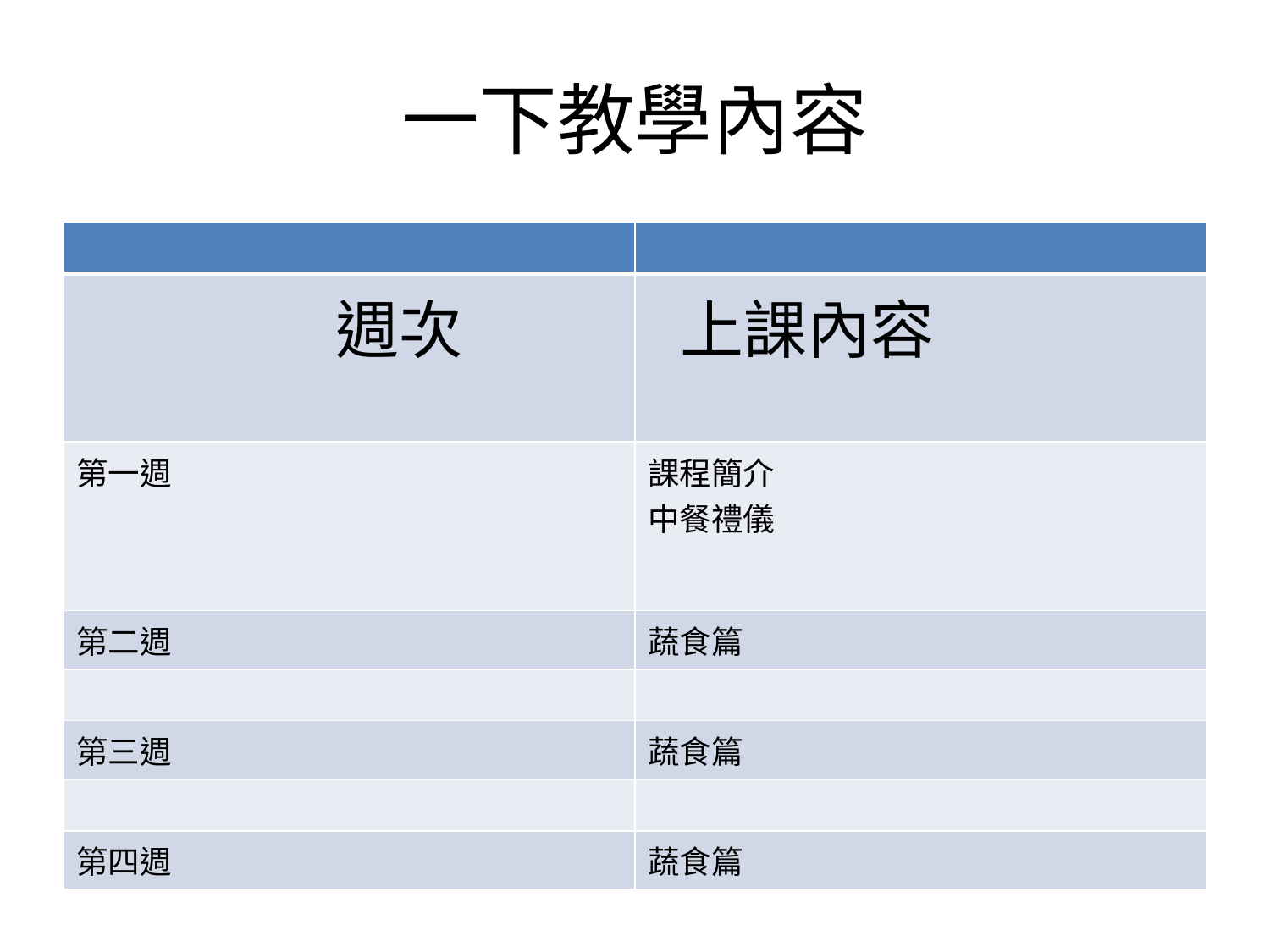

# 一下教學內容
|  |  |
| --- | --- |
| 週次 | 上課內容 |
| 第一週 | 課程簡介 中餐禮儀 |
| 第二週 | 蔬食篇 |
|  |  |
| 第三週 | 蔬食篇 |
|  |  |
| 第四週 | 蔬食篇 |